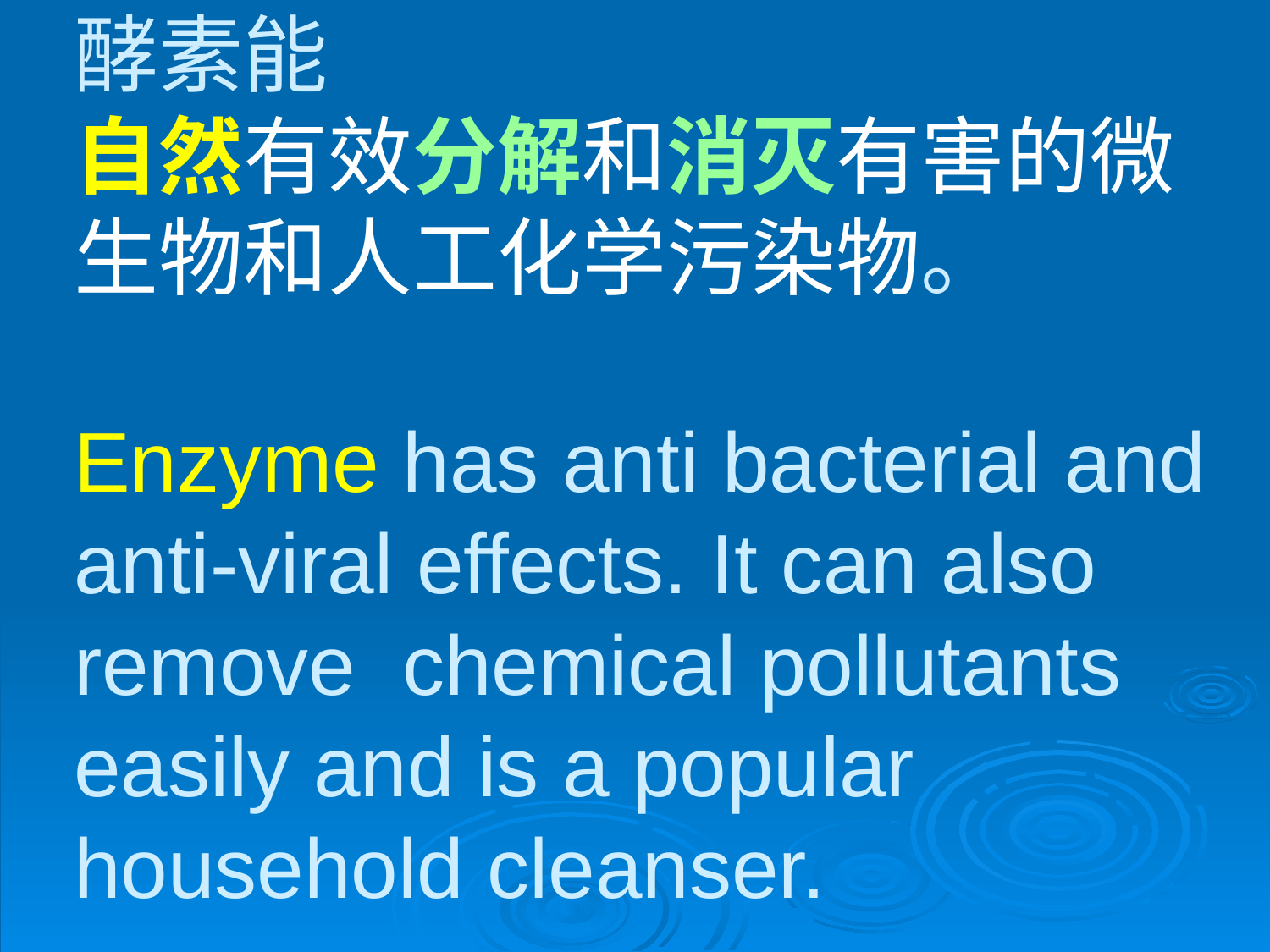

# 酵素能 自然有效分解和消灭有害的微生物和人工化学污染物。 Enzyme has anti bacterial and anti-viral effects. It can also remove  chemical pollutants easily and is a popular household cleanser.